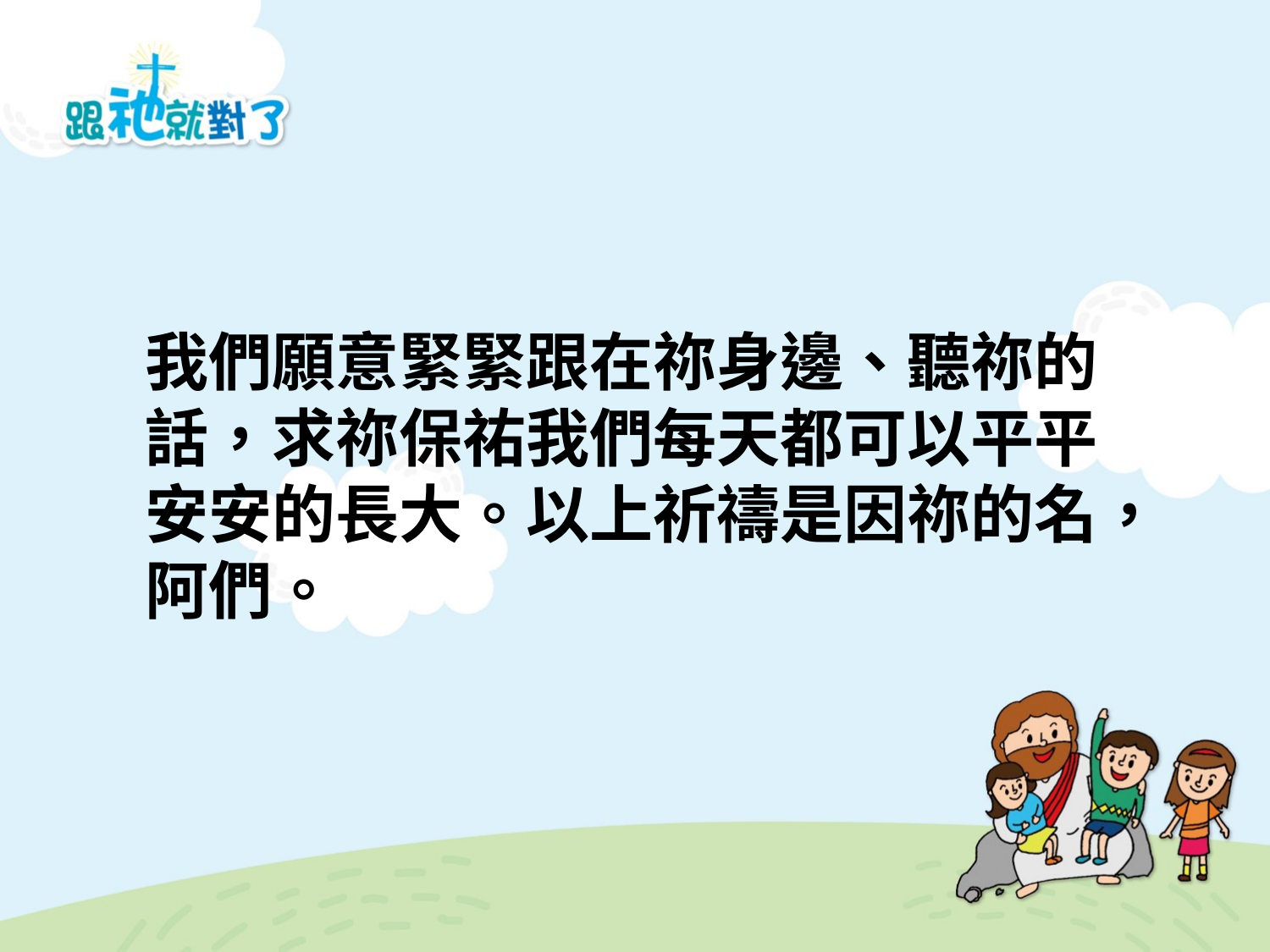

我們願意緊緊跟在祢身邊、聽祢的話，求祢保祐我們每天都可以平平安安的長大。以上祈禱是因祢的名，阿們。